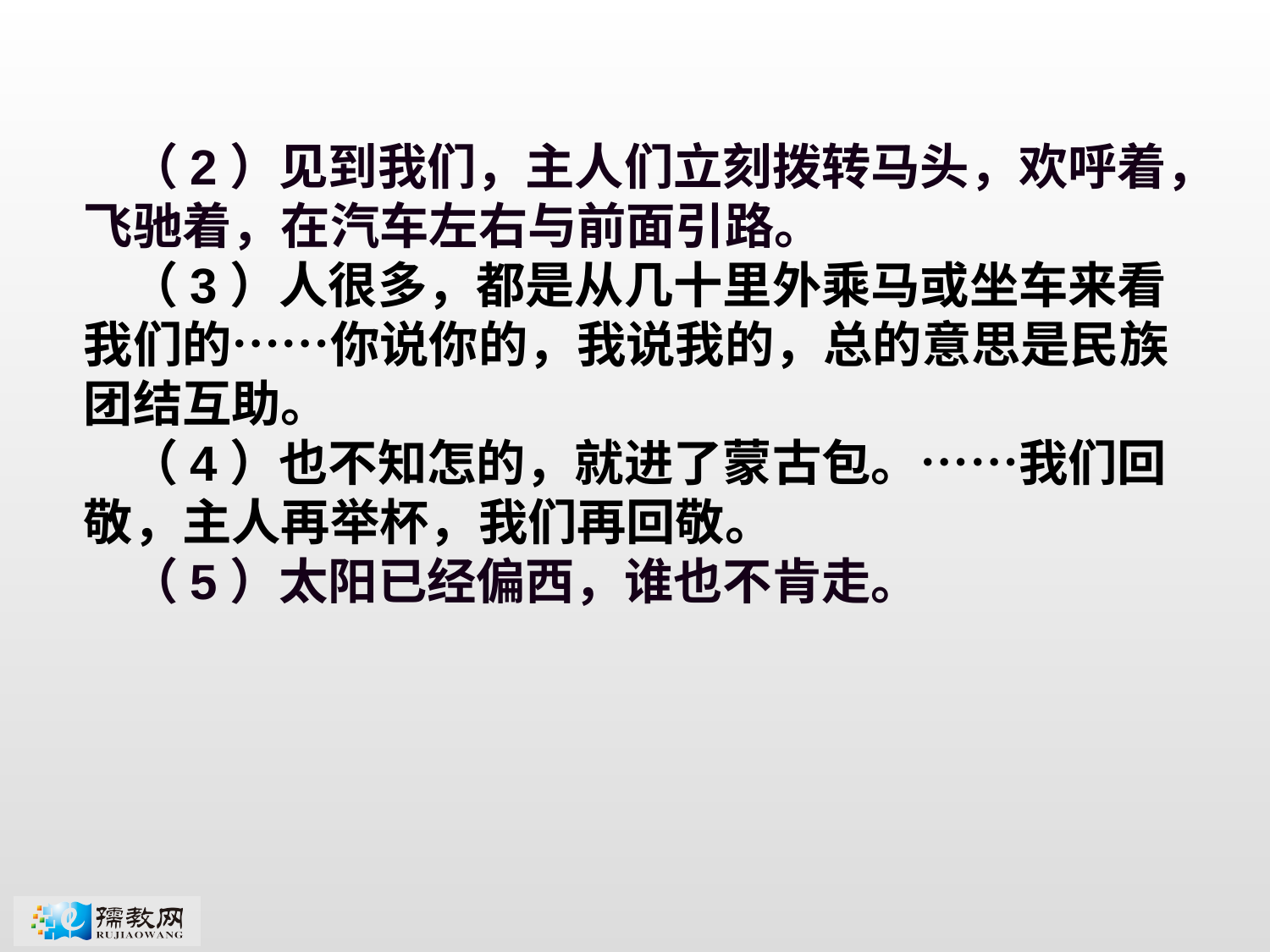

（2）见到我们，主人们立刻拨转马头，欢呼着，飞驰着，在汽车左右与前面引路。
   （3）人很多，都是从几十里外乘马或坐车来看我们的……你说你的，我说我的，总的意思是民族团结互助。
   （4）也不知怎的，就进了蒙古包。……我们回敬，主人再举杯，我们再回敬。
   （5）太阳已经偏西，谁也不肯走。